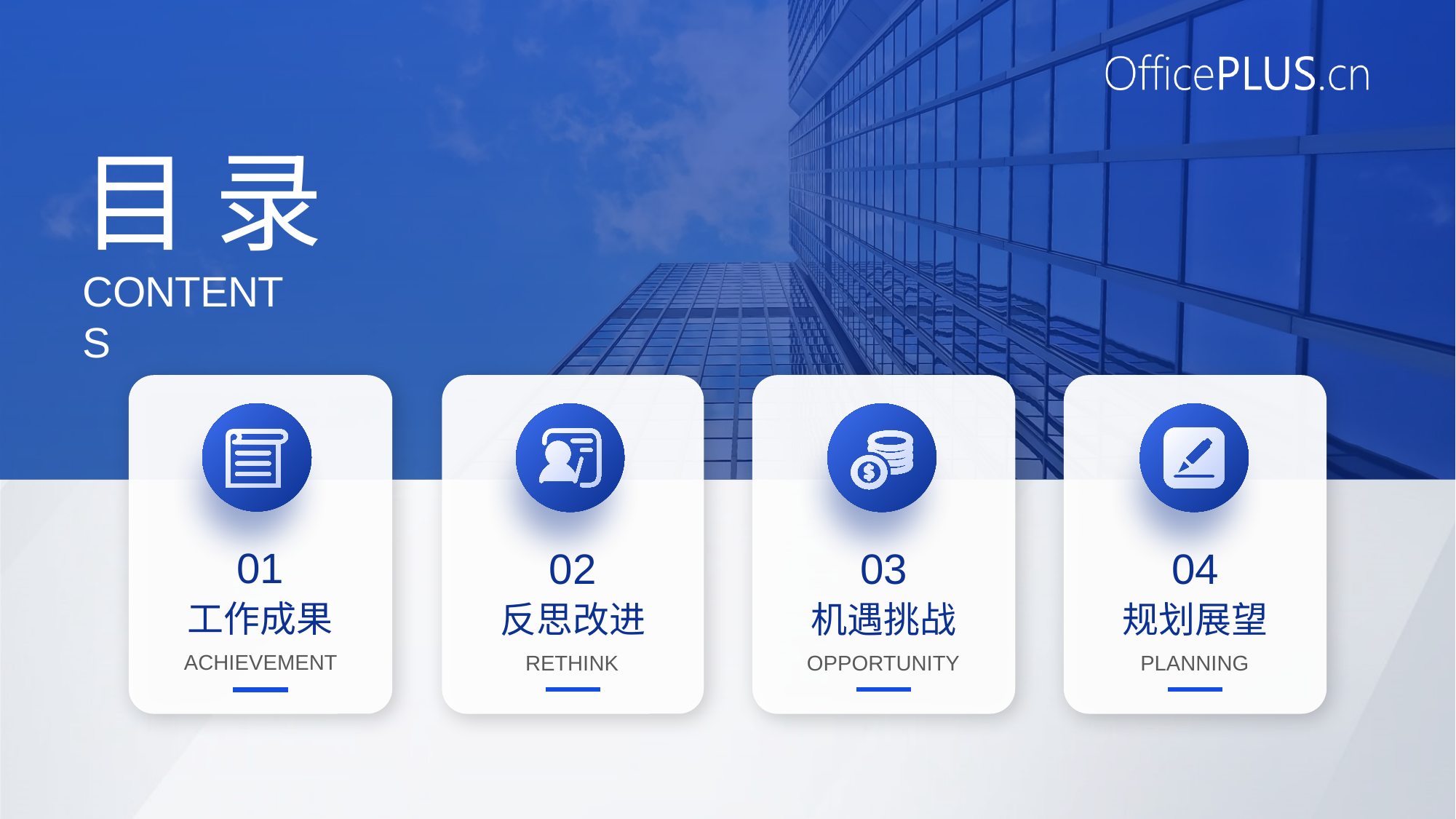

01
02
03
04
工作成果
反思改进
机遇挑战
规划展望
ACHIEVEMENT
RETHINK
OPPORTUNITY
PLANNING